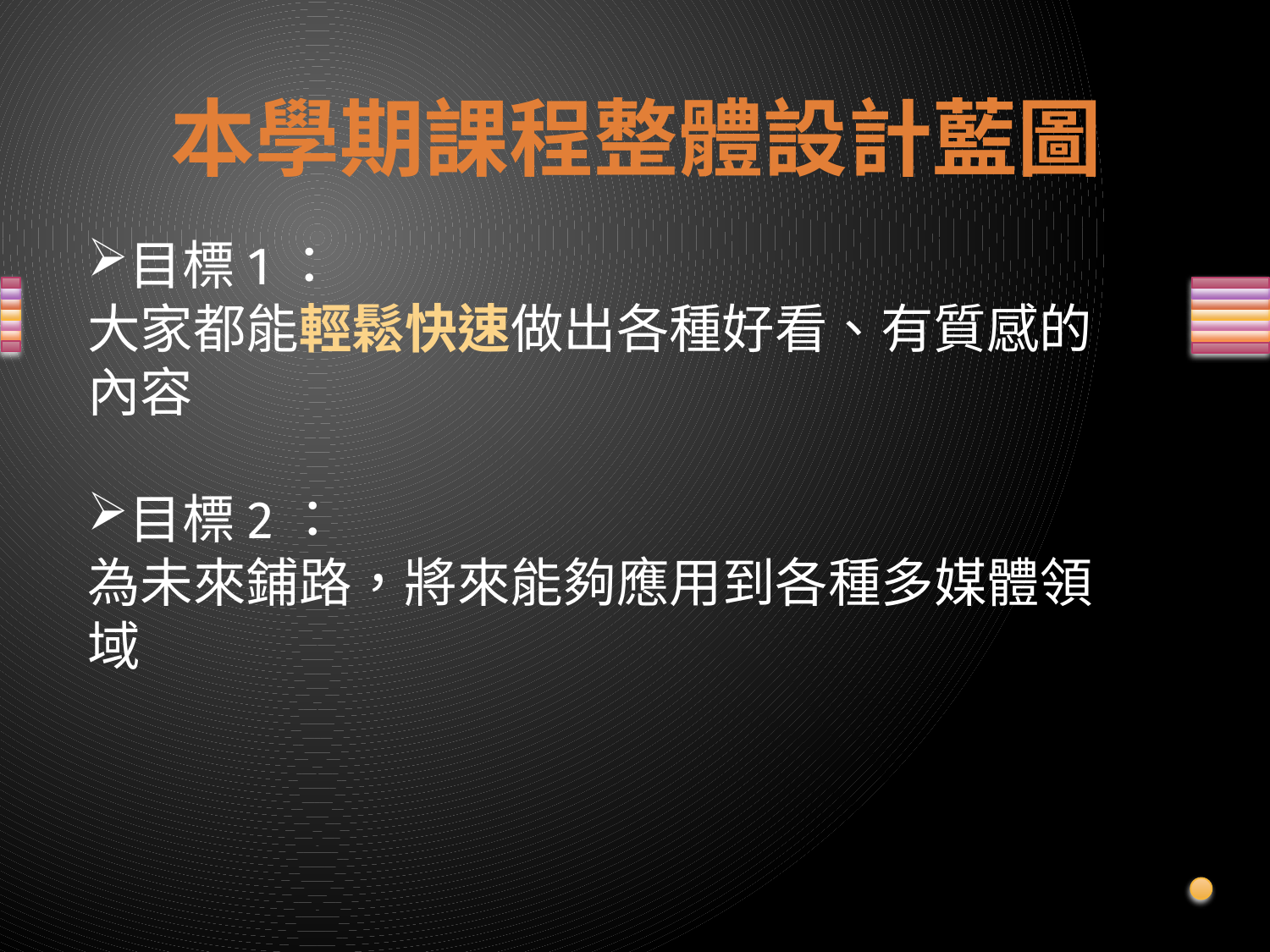

# 本學期課程整體設計藍圖
目標1：
大家都能輕鬆快速做出各種好看、有質感的內容

目標2：
為未來鋪路，將來能夠應用到各種多媒體領域